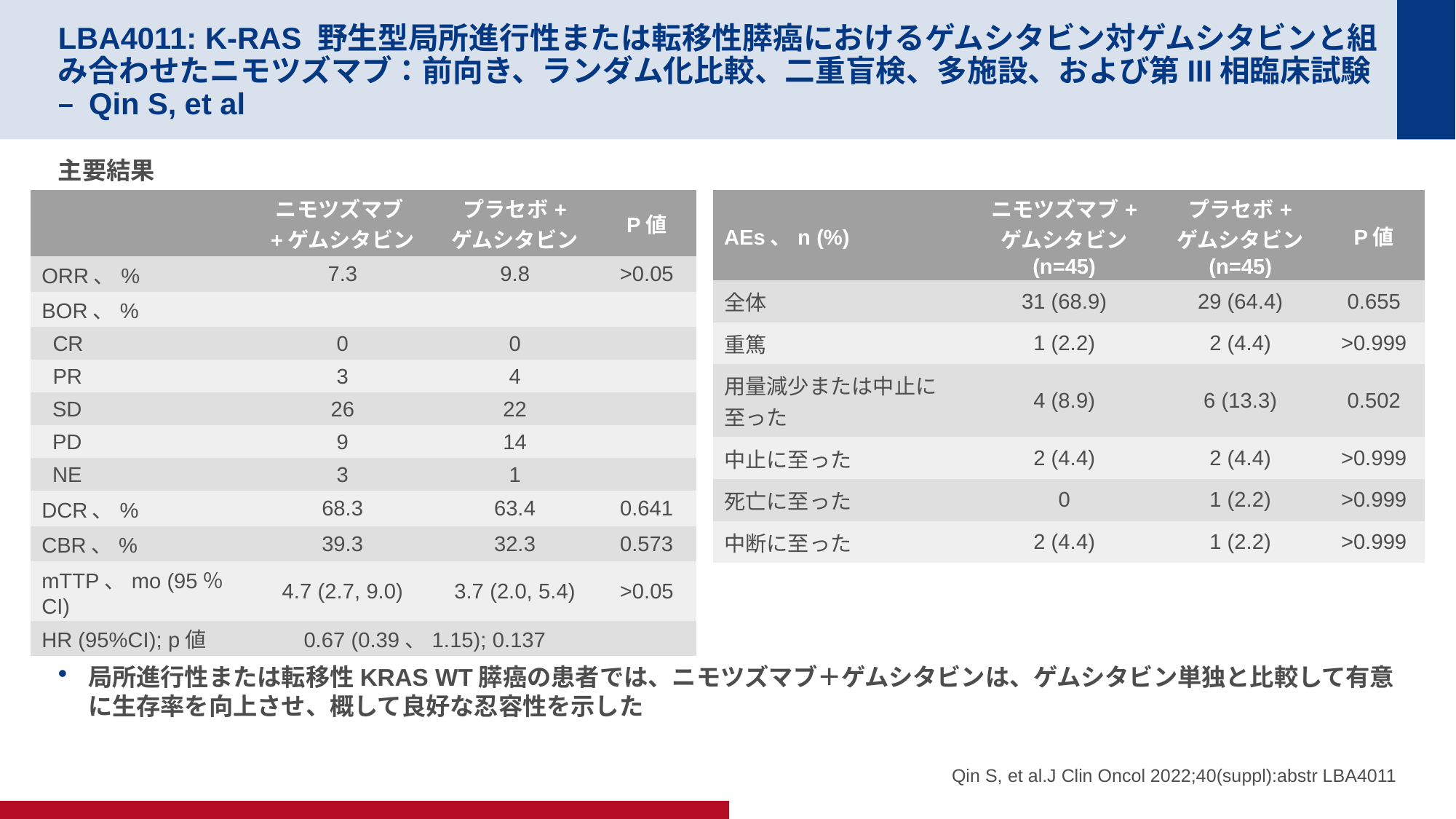

# LBA4011: K-RAS 野生型局所進行性または転移性膵癌におけるゲムシタビン対ゲムシタビンと組み合わせたニモツズマブ：前向き、ランダム化比較、二重盲検、多施設、および第III相臨床試験– Qin S, et al
主要結果
結論
局所進行性または転移性KRAS WT膵癌の患者では、ニモツズマブ＋ゲムシタビンは、ゲムシタビン単独と比較して有意に生存率を向上させ、概して良好な忍容性を示した
|  | ニモツズマブ+ゲムシタビン | プラセボ+ ゲムシタビン | P値 |
| --- | --- | --- | --- |
| ORR、% | 7.3 | 9.8 | >0.05 |
| BOR、% |  |  |  |
| CR | 0 | 0 |  |
| PR | 3 | 4 |  |
| SD | 26 | 22 |  |
| PD | 9 | 14 |  |
| NE | 3 | 1 |  |
| DCR、% | 68.3 | 63.4 | 0.641 |
| CBR、% | 39.3 | 32.3 | 0.573 |
| mTTP、mo (95％CI) | 4.7 (2.7, 9.0) | 3.7 (2.0, 5.4) | >0.05 |
| HR (95%CI); p値 | 0.67 (0.39、1.15); 0.137 |  |  |
| AEs、n (%) | ニモツズマブ+ ゲムシタビン (n=45) | プラセボ+ ゲムシタビン (n=45) | P値 |
| --- | --- | --- | --- |
| 全体 | 31 (68.9) | 29 (64.4) | 0.655 |
| 重篤 | 1 (2.2) | 2 (4.4) | >0.999 |
| 用量減少または中止に至った | 4 (8.9) | 6 (13.3) | 0.502 |
| 中止に至った | 2 (4.4) | 2 (4.4) | >0.999 |
| 死亡に至った | 0 | 1 (2.2) | >0.999 |
| 中断に至った | 2 (4.4) | 1 (2.2) | >0.999 |
Qin S, et al.J Clin Oncol 2022;40(suppl):abstr LBA4011